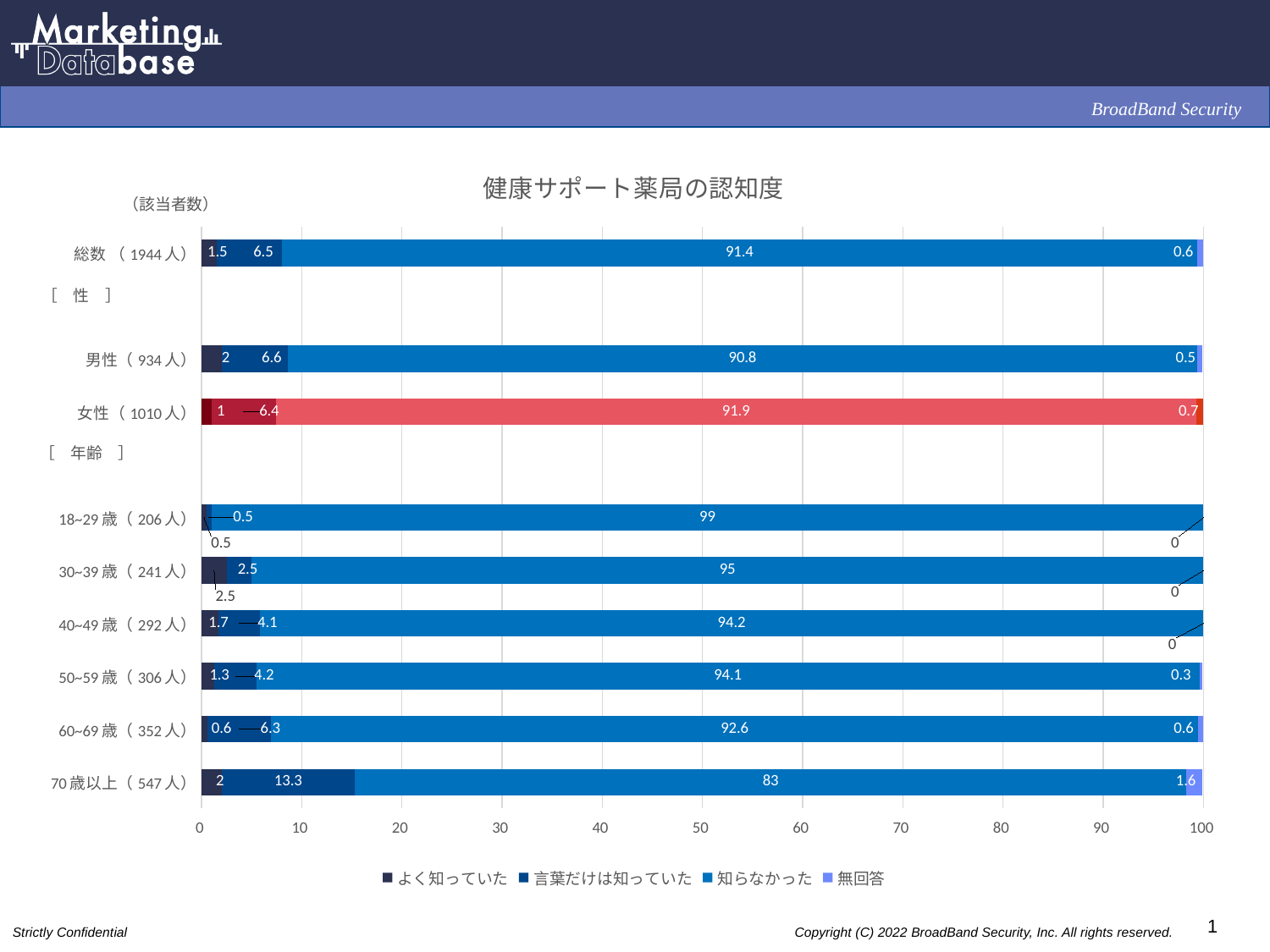

### Chart: 健康サポート薬局の認知度

| Category | よく知っていた | 言葉だけは知っていた | 知らなかった | 無回答 |
|---|---|---|---|---|
| 総数 （1944人） | 1.5 | 6.5 | 91.4 | 0.6 |
|  | None | None | None | None |
| 男性（934人） | 2.0 | 6.6 | 90.8 | 0.5 |
| 女性（1010人） | 1.0 | 6.4 | 91.9 | 0.7 |
|  | None | None | None | None |
| 18~29歳（206人） | 0.5 | 0.5 | 99.0 | 0.0 |
| 30~39歳（241人） | 2.5 | 2.5 | 95.0 | 0.0 |
| 40~49歳（292人） | 1.7 | 4.1 | 94.2 | 0.0 |
| 50~59歳（306人） | 1.3 | 4.2 | 94.1 | 0.3 |
| 60~69歳（352人） | 0.6 | 6.3 | 92.6 | 0.6 |
| 70歳以上（547人） | 2.0 | 13.3 | 83.0 | 1.6 |